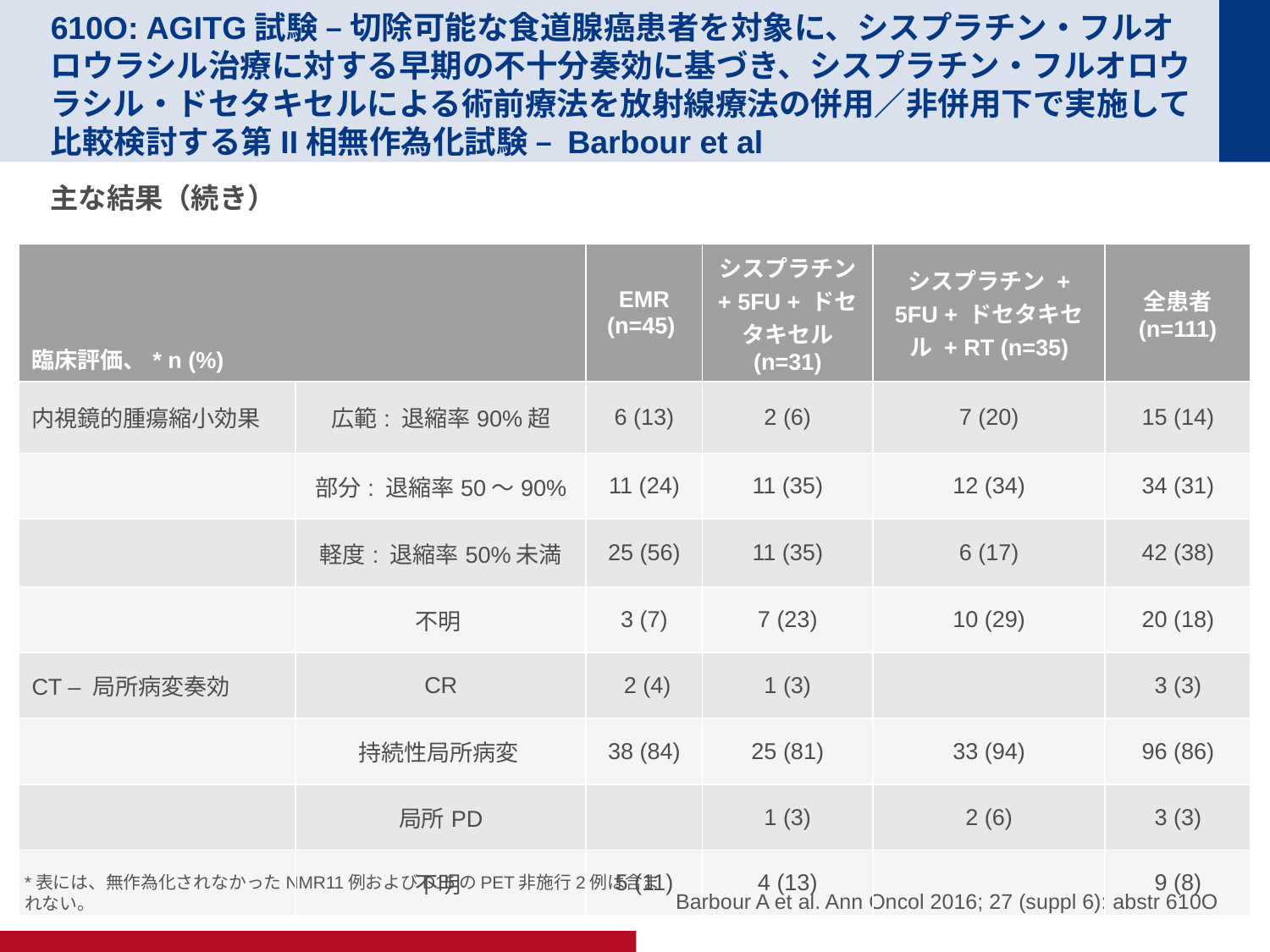

# 610O: AGITG試験 – 切除可能な食道腺癌患者を対象に、シスプラチン・フルオロウラシル治療に対する早期の不十分奏効に基づき、シスプラチン・フルオロウラシル・ドセタキセルによる術前療法を放射線療法の併用／非併用下で実施して比較検討する第II相無作為化試験 – Barbour et al
主な結果（続き）

| 臨床評価、\* n (%) |  | EMR (n=45) | シスプラチン + 5FU + ドセタキセル (n=31) | シスプラチン + 5FU + ドセタキセル + RT (n=35) | 全患者 (n=111) |
| --- | --- | --- | --- | --- | --- |
| 内視鏡的腫瘍縮小効果 | 広範: 退縮率90%超 | 6 (13) | 2 (6) | 7 (20) | 15 (14) |
|  | 部分: 退縮率50～90% | 11 (24) | 11 (35) | 12 (34) | 34 (31) |
|  | 軽度: 退縮率50%未満 | 25 (56) | 11 (35) | 6 (17) | 42 (38) |
|  | 不明 | 3 (7) | 7 (23) | 10 (29) | 20 (18) |
| CT – 局所病変奏効 | CR | 2 (4) | 1 (3) |  | 3 (3) |
|  | 持続性局所病変 | 38 (84) | 25 (81) | 33 (94) | 96 (86) |
|  | 局所PD |  | 1 (3) | 2 (6) | 3 (3) |
|  | 不明 | 5 (11) | 4 (13) |  | 9 (8) |
*表には、無作為化されなかったNMR11例およびD15のPET非施行2例は含まれない。
Barbour A et al. Ann Oncol 2016; 27 (suppl 6): abstr 610O